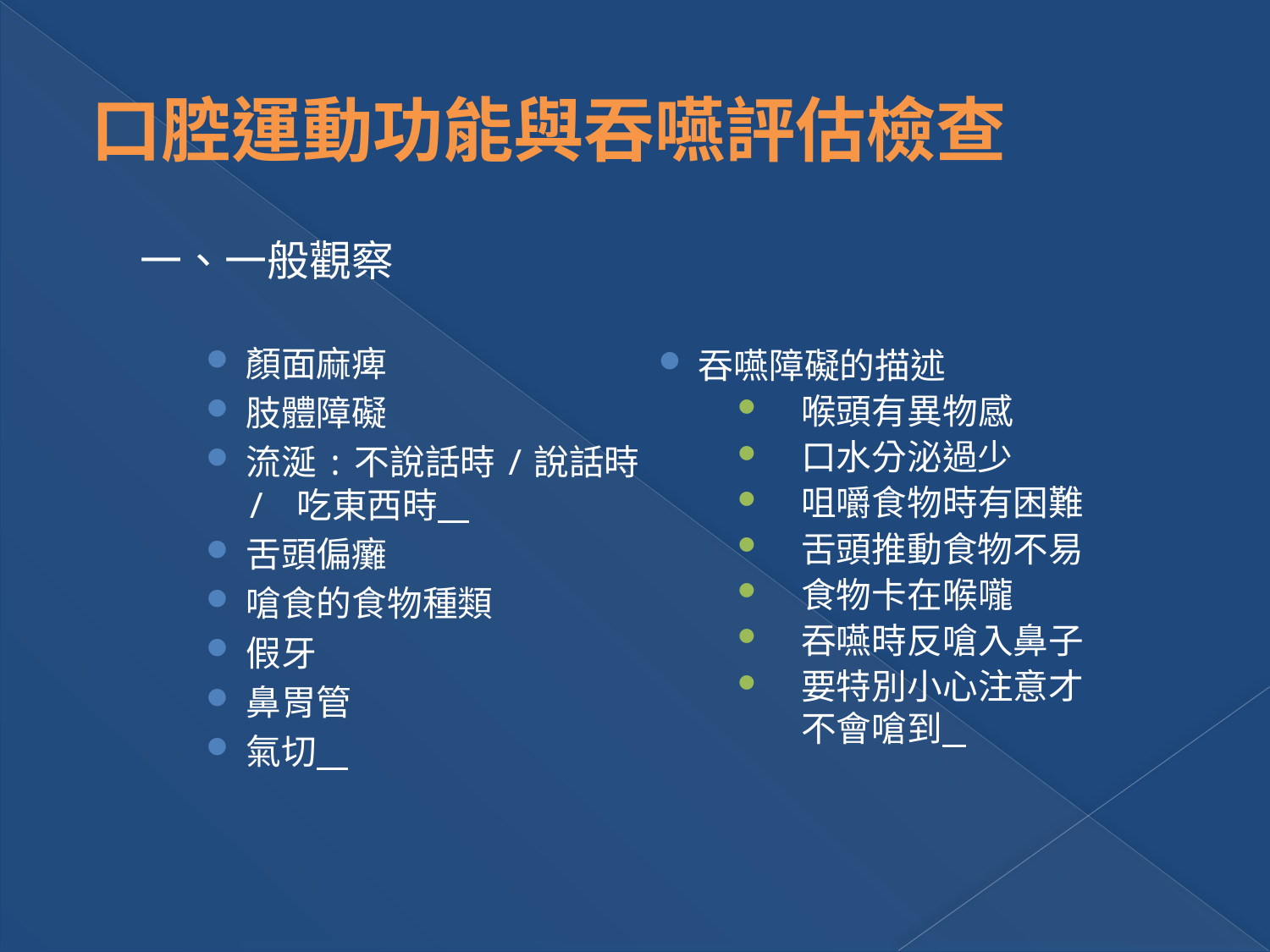

口腔運動功能與吞嚥評估檢查
一、一般觀察

顏面麻痺
肢體障礙
流涎:不說話時/說話時/ 吃東西時
舌頭偏癱
嗆食的食物種類
假牙
鼻胃管
氣切
吞嚥障礙的描述
喉頭有異物感
口水分泌過少
咀嚼食物時有困難
舌頭推動食物不易
食物卡在喉嚨
吞嚥時反嗆入鼻子
要特別小心注意才不會嗆到